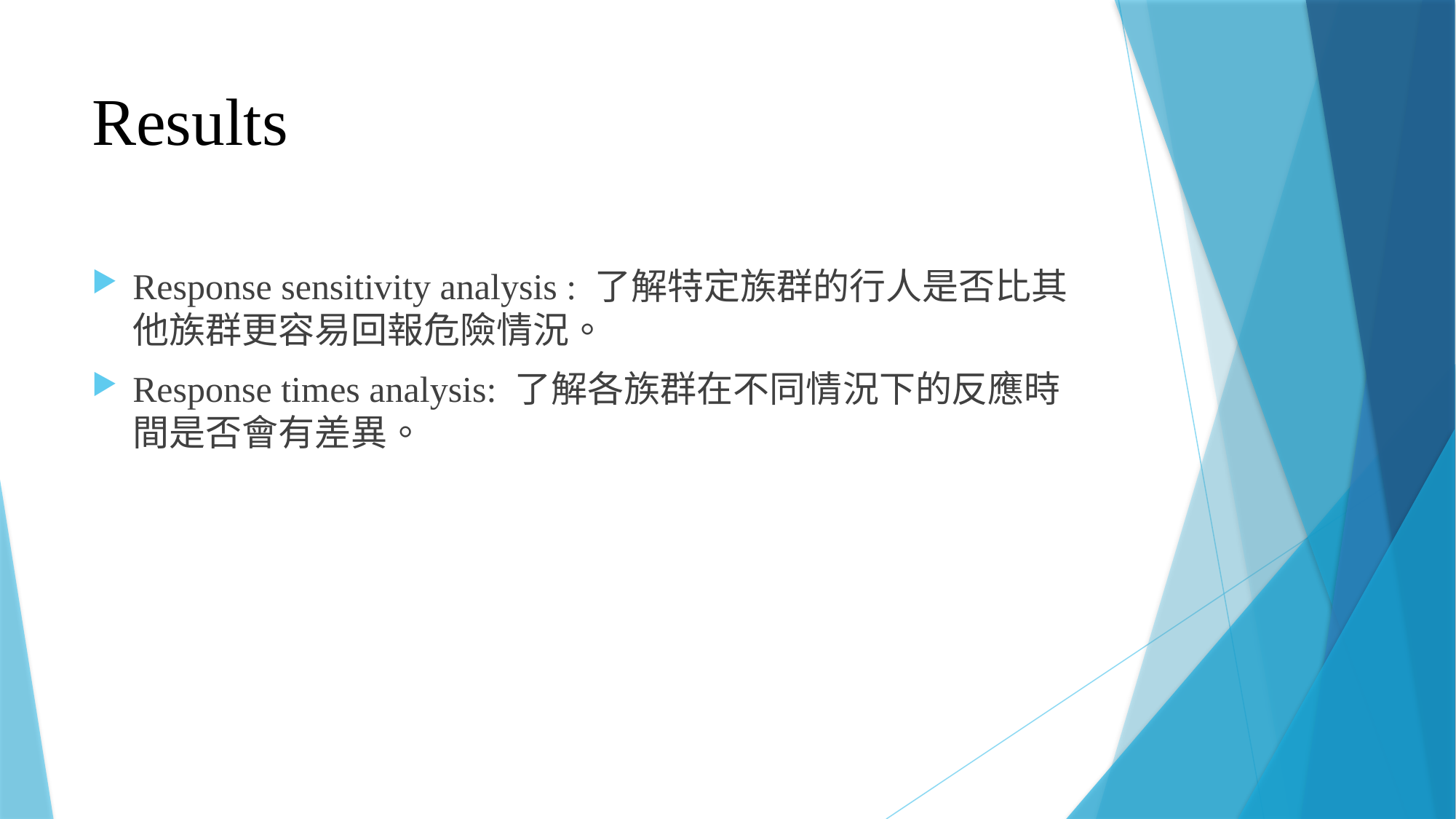

# Results
Response sensitivity analysis : 了解特定族群的行人是否比其他族群更容易回報危險情況。
Response times analysis: 了解各族群在不同情況下的反應時間是否會有差異。